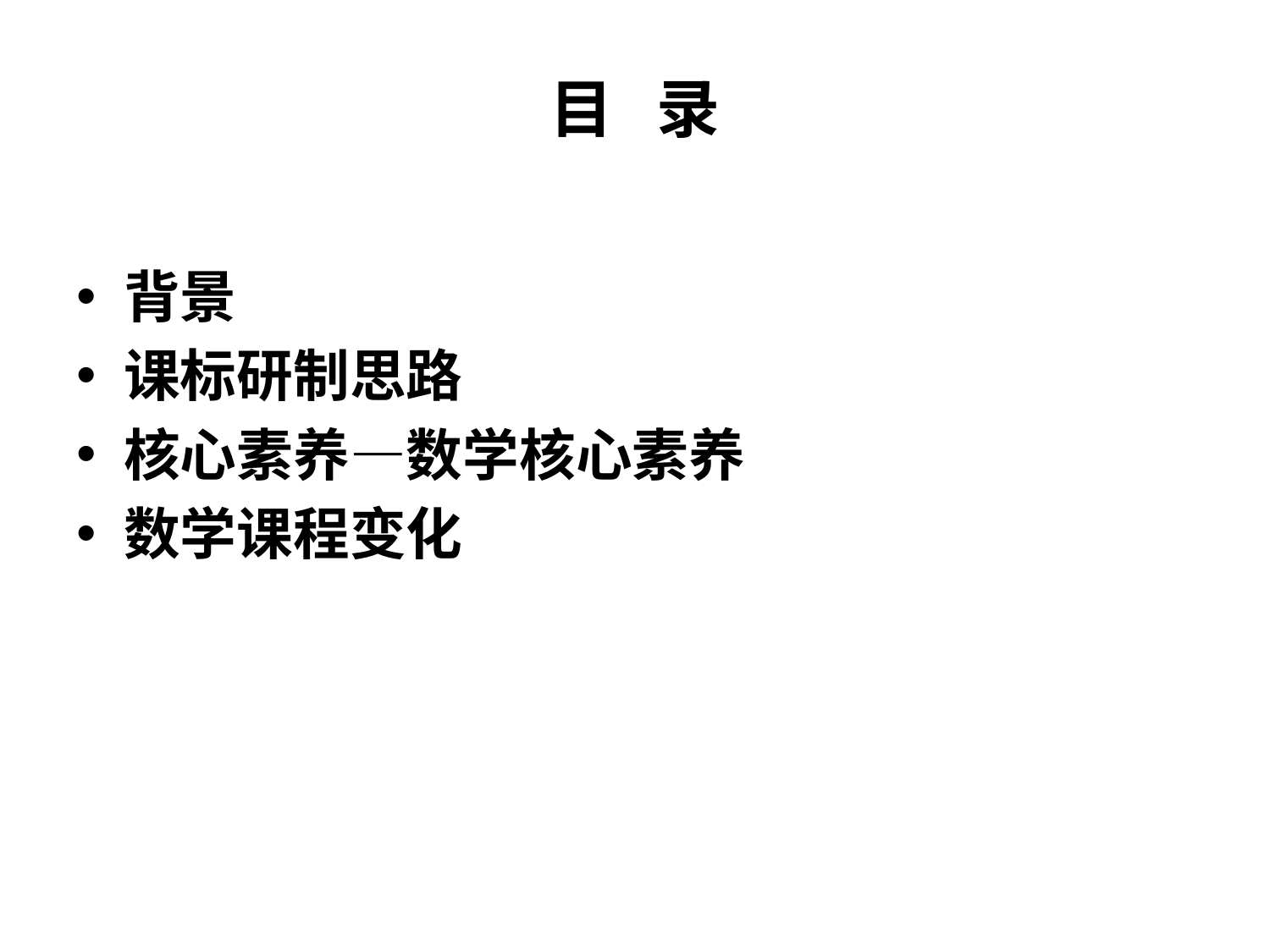

# 目   录

背景
课标研制思路
核心素养—数学核心素养
数学课程变化